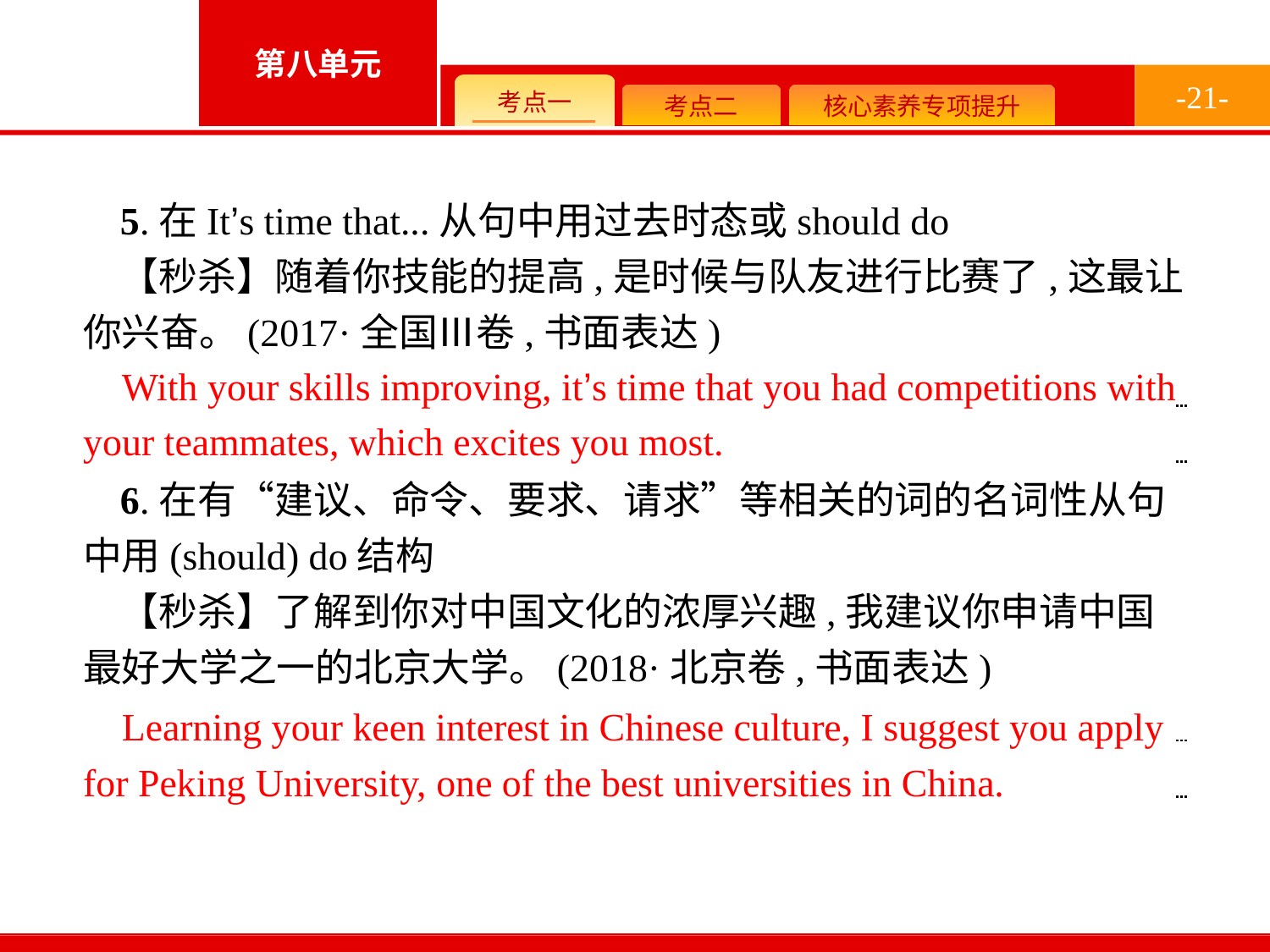

-21-
5.在It’s time that...从句中用过去时态或should do
【秒杀】随着你技能的提高,是时候与队友进行比赛了,这最让你兴奋。(2017·全国Ⅲ卷,书面表达)

6.在有“建议、命令、要求、请求”等相关的词的名词性从句中用(should) do结构
【秒杀】了解到你对中国文化的浓厚兴趣,我建议你申请中国最好大学之一的北京大学。(2018·北京卷,书面表达)

With your skills improving, it’s time that you had competitions with your teammates, which excites you most.
Learning your keen interest in Chinese culture, I suggest you apply for Peking University, one of the best universities in China.